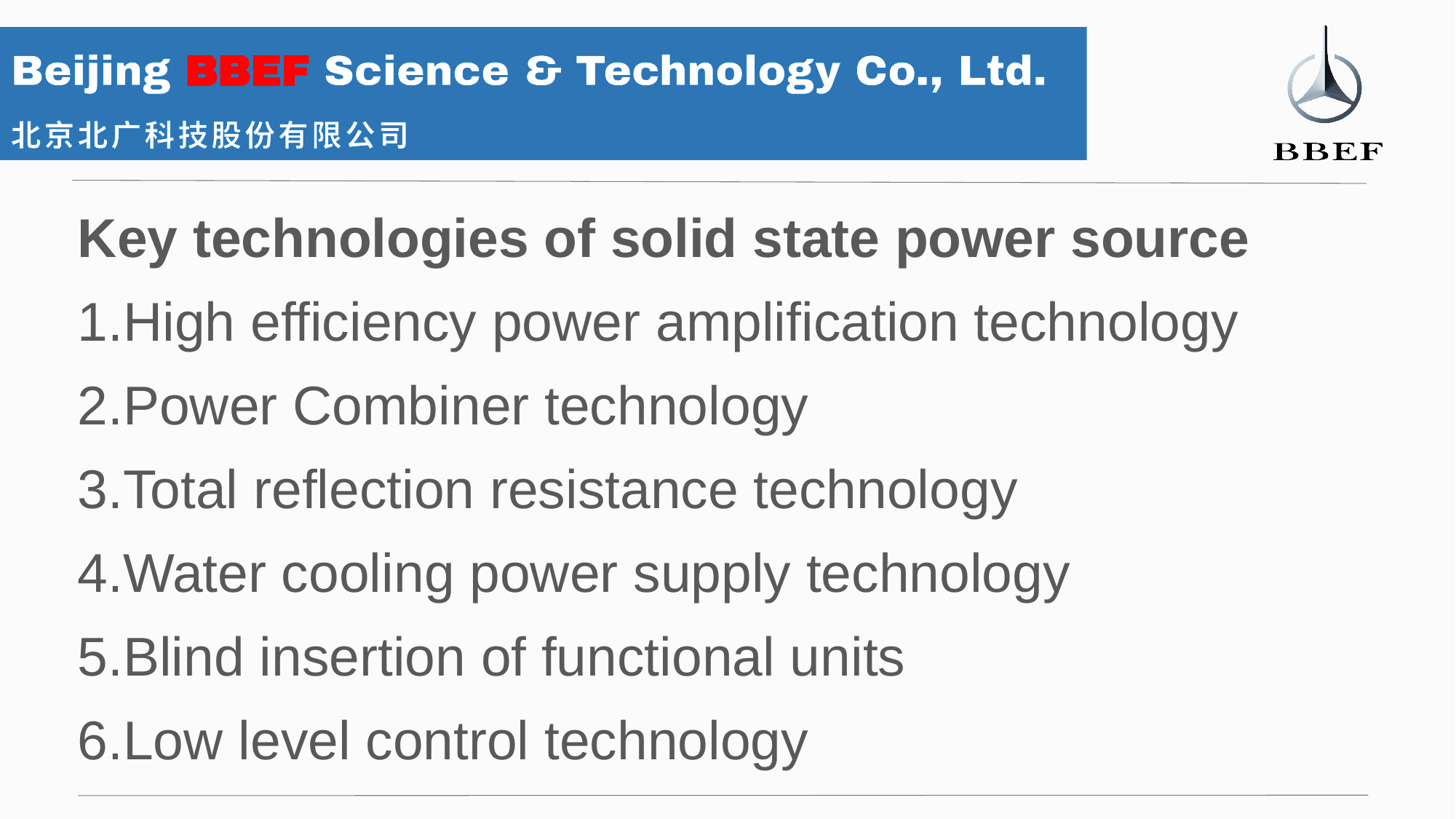

Beijing BBEF Science & Technology Co., Ltd.
北京北广科技股份有限公司
Key technologies of solid state power source
High efficiency power amplification technology
Power Combiner technology
Total reflection resistance technology
Water cooling power supply technology
Blind insertion of functional units
Low level control technology